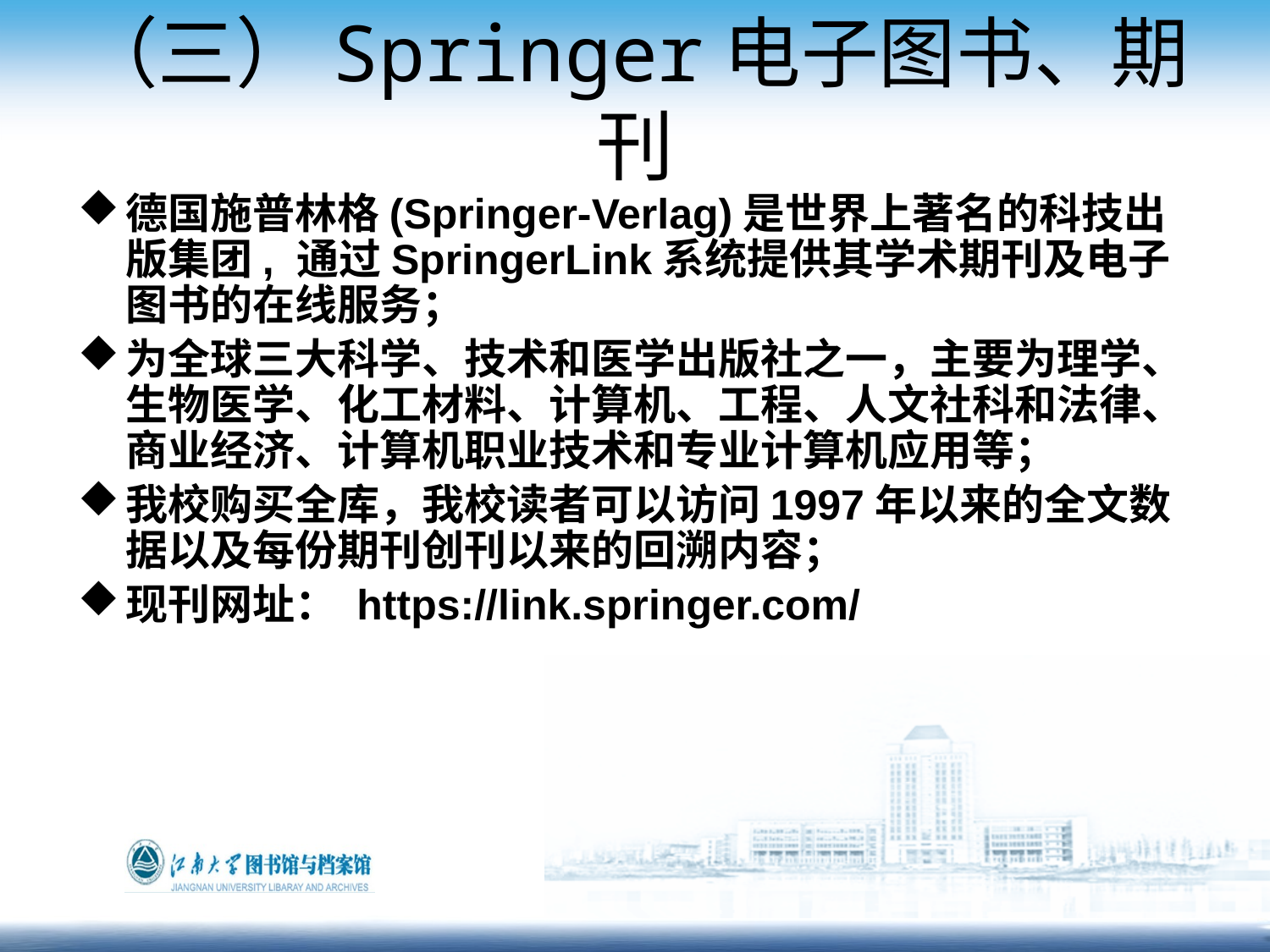

# （三）Springer电子图书、期刊
德国施普林格(Springer-Verlag)是世界上著名的科技出版集团, 通过SpringerLink系统提供其学术期刊及电子图书的在线服务；
为全球三大科学、技术和医学出版社之一，主要为理学、生物医学、化工材料、计算机、工程、人文社科和法律、商业经济、计算机职业技术和专业计算机应用等；
我校购买全库，我校读者可以访问1997年以来的全文数据以及每份期刊创刊以来的回溯内容；
现刊网址： https://link.springer.com/